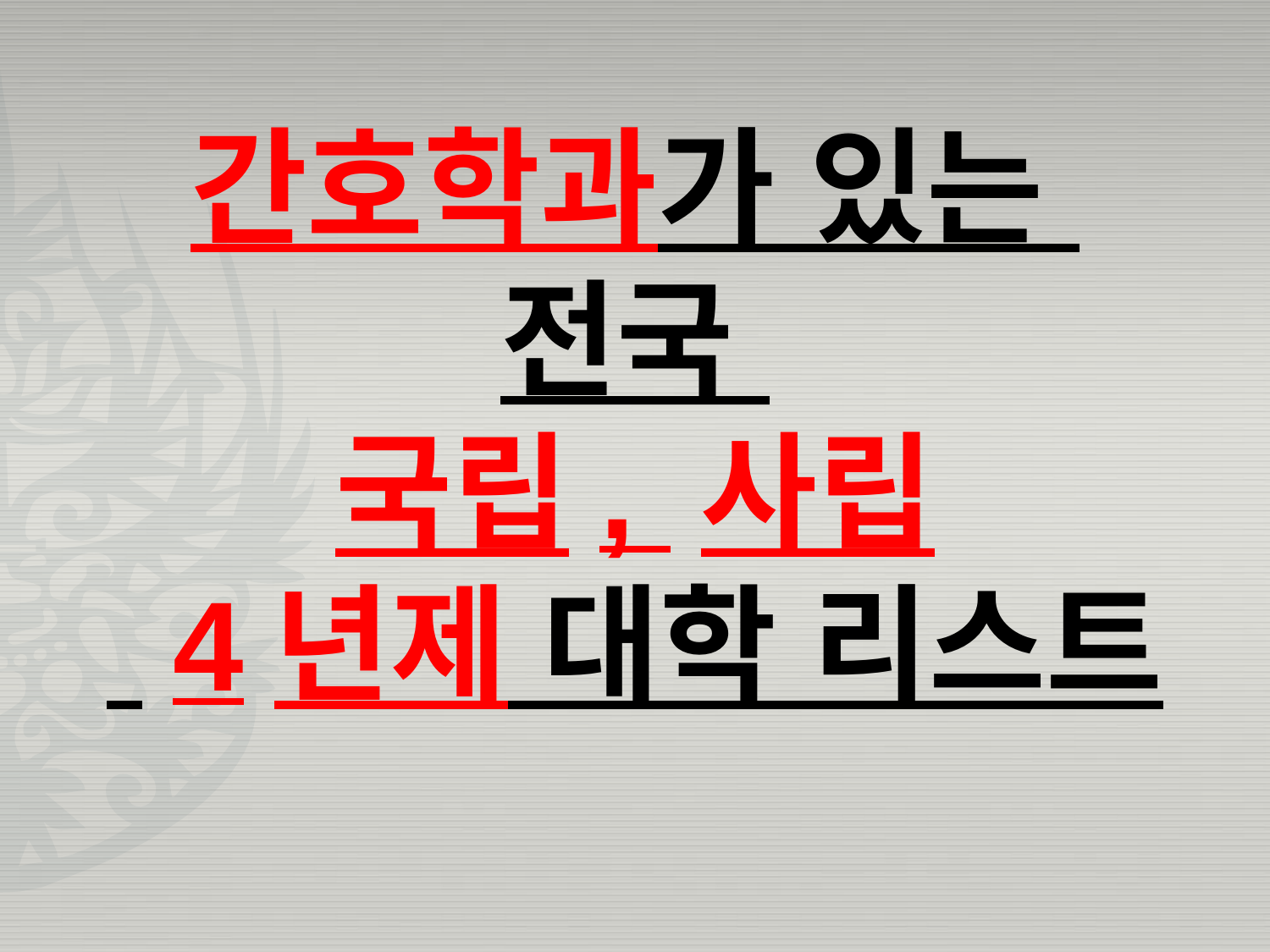

# 간호학과가 있는 전국 국립, 사립 4년제 대학 리스트